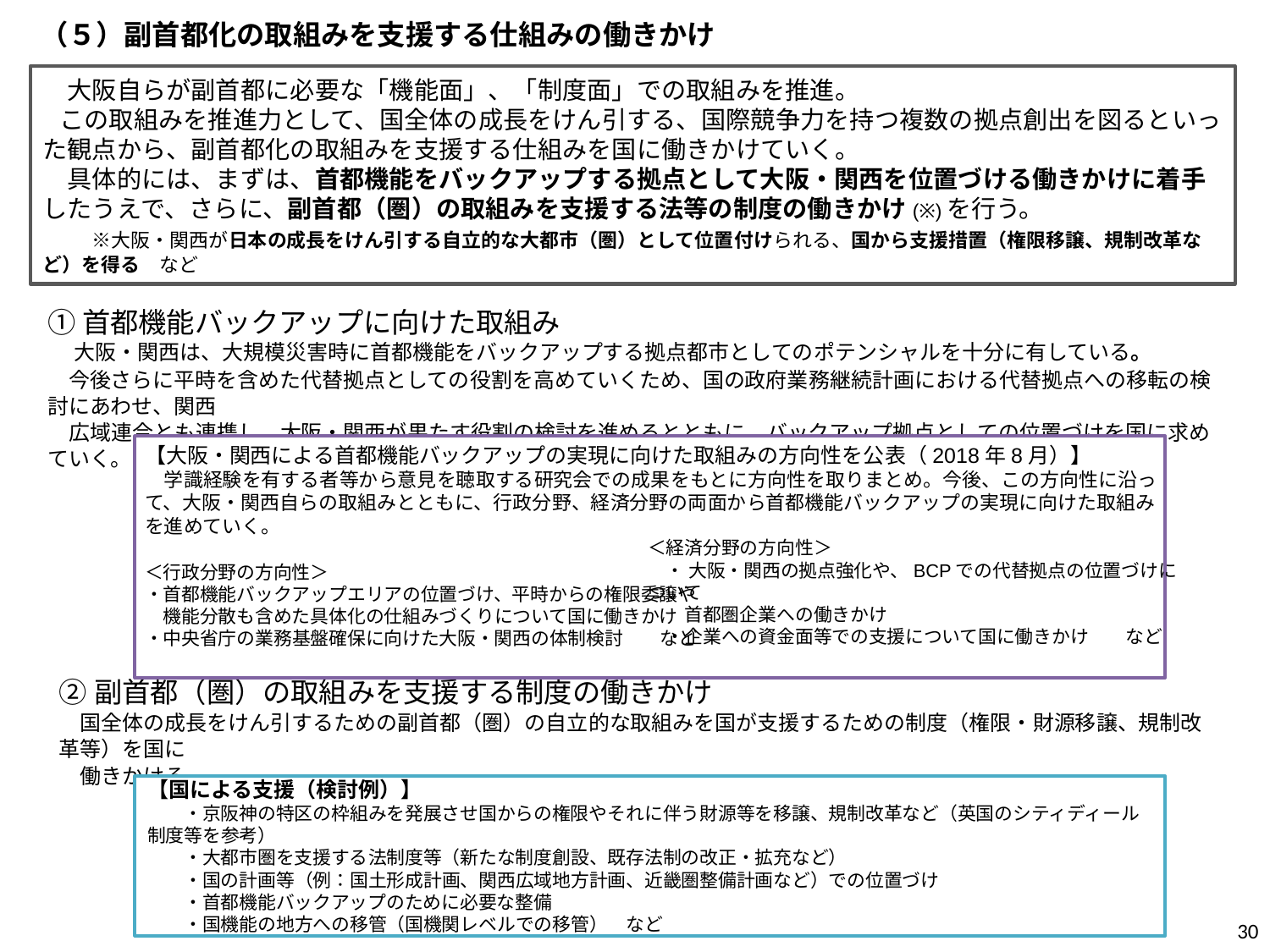

（５）副首都化の取組みを支援する仕組みの働きかけ
　大阪自らが副首都に必要な「機能面」、「制度面」での取組みを推進。
  この取組みを推進力として、国全体の成長をけん引する、国際競争力を持つ複数の拠点創出を図るといった観点から、副首都化の取組みを支援する仕組みを国に働きかけていく。
　具体的には、まずは、首都機能をバックアップする拠点として大阪・関西を位置づける働きかけに着手したうえで、さらに、副首都（圏）の取組みを支援する法等の制度の働きかけ(※)を行う。
　　※大阪・関西が日本の成長をけん引する自立的な大都市（圏）として位置付けられる、国から支援措置（権限移譲、規制改革など）を得る　など
①首都機能バックアップに向けた取組み
　大阪・関西は、大規模災害時に首都機能をバックアップする拠点都市としてのポテンシャルを十分に有している。
　今後さらに平時を含めた代替拠点としての役割を高めていくため、国の政府業務継続計画における代替拠点への移転の検討にあわせ、関西
　広域連合とも連携し、大阪・関西が果たす役割の検討を進めるとともに、バックアップ拠点としての位置づけを国に求めていく。
【大阪・関西による首都機能バックアップの実現に向けた取組みの方向性を公表（2018年8月）】
　学識経験を有する者等から意見を聴取する研究会での成果をもとに方向性を取りまとめ。今後、この方向性に沿って、⼤阪・関西自らの取組みとともに、行政分野、経済分野の両面から首都機能バックアップの実現に向けた取組みを進めていく。

＜行政分野の方向性＞
・首都機能バックアップエリアの位置づけ、平時からの権限委譲や
　機能分散も含めた具体化の仕組みづくりについて国に働きかけ
・中央省庁の業務基盤確保に向けた大阪・関西の体制検討　　など

＜経済分野の方向性＞
　・ 大阪・関西の拠点強化や、BCPでの代替拠点の位置づけについて
　　首都圏企業への働きかけ
　・企業への資金面等での支援について国に働きかけ　　など
②副首都（圏）の取組みを支援する制度の働きかけ
　国全体の成長をけん引するための副首都（圏）の自立的な取組みを国が支援するための制度（権限・財源移譲、規制改革等）を国に
　働きかける。
【国による支援（検討例）】
　　・京阪神の特区の枠組みを発展させ国からの権限やそれに伴う財源等を移譲、規制改革など（英国のシティディール制度等を参考）
　　・大都市圏を支援する法制度等（新たな制度創設、既存法制の改正・拡充など）
　　・国の計画等（例：国土形成計画、関西広域地方計画、近畿圏整備計画など）での位置づけ
　　・首都機能バックアップのために必要な整備
　　・国機能の地方への移管（国機関レベルでの移管）　など
30